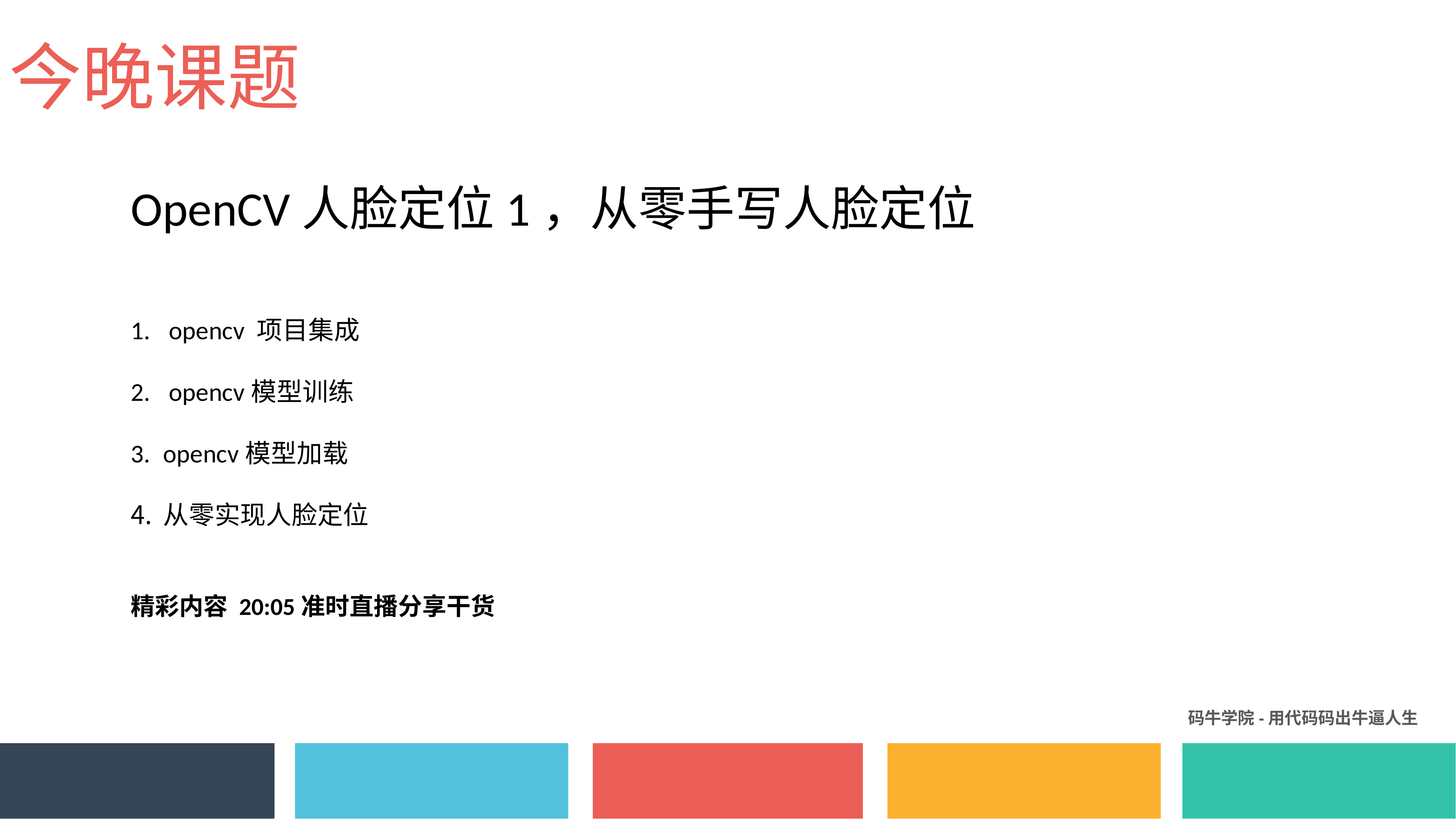

今晚课题
OpenCV人脸定位1，从零手写人脸定位
 opencv 项目集成

 opencv模型训练

opencv模型加载

从零实现人脸定位

精彩内容 20:05准时直播分享干货
码牛学院-用代码码出牛逼人生